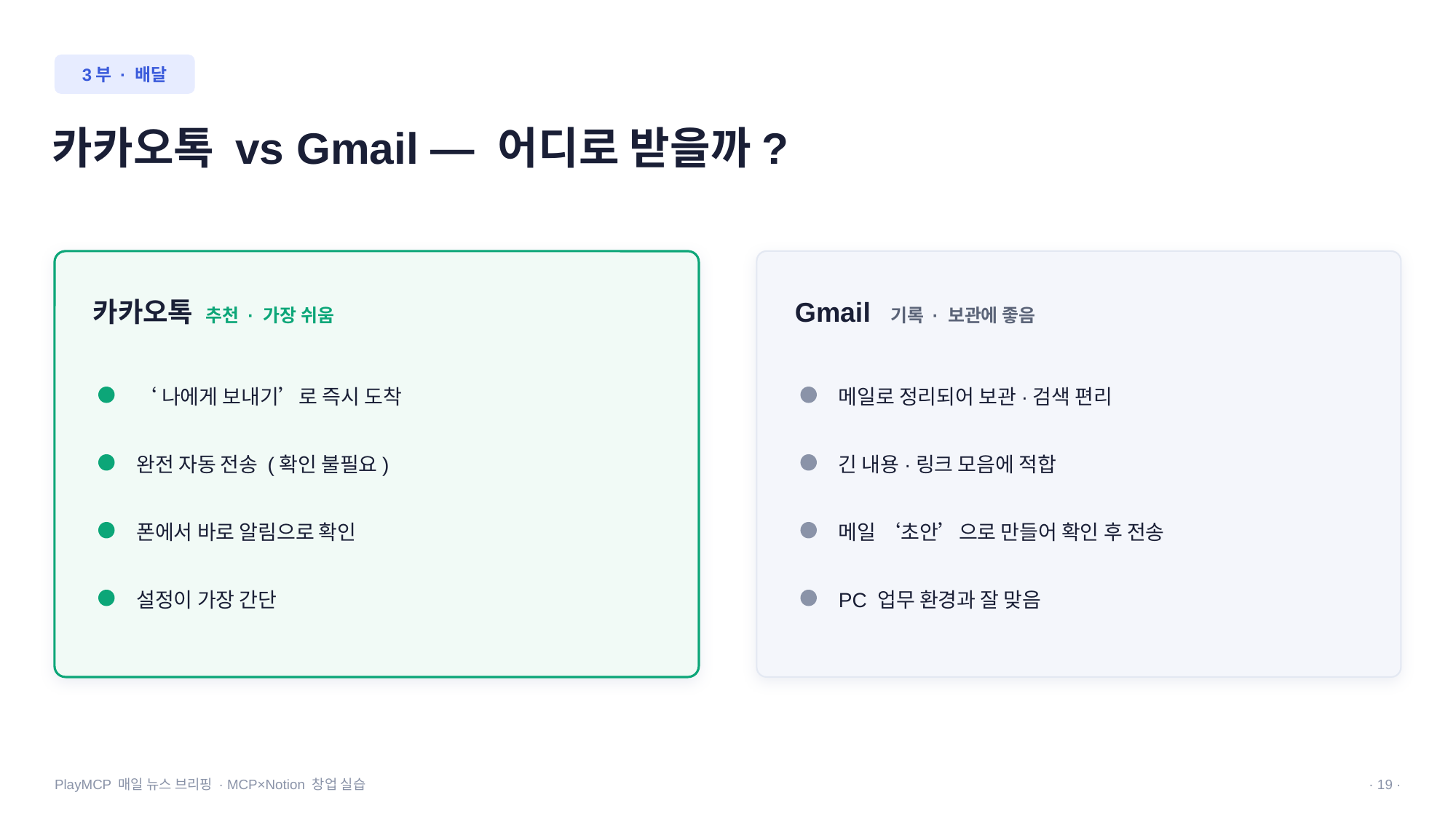

3부 · 배달
카카오톡 vs Gmail — 어디로 받을까?

카카오톡   추천 · 가장 쉬움
Gmail   기록 · 보관에 좋음
‘나에게 보내기’로 즉시 도착
메일로 정리되어 보관·검색 편리

완전 자동 전송 (확인 불필요)
긴 내용·링크 모음에 적합

폰에서 바로 알림으로 확인
메일 ‘초안’으로 만들어 확인 후 전송

설정이 가장 간단
PC 업무 환경과 잘 맞음

PlayMCP 매일 뉴스 브리핑 · MCP×Notion 창업 실습
· 19 ·